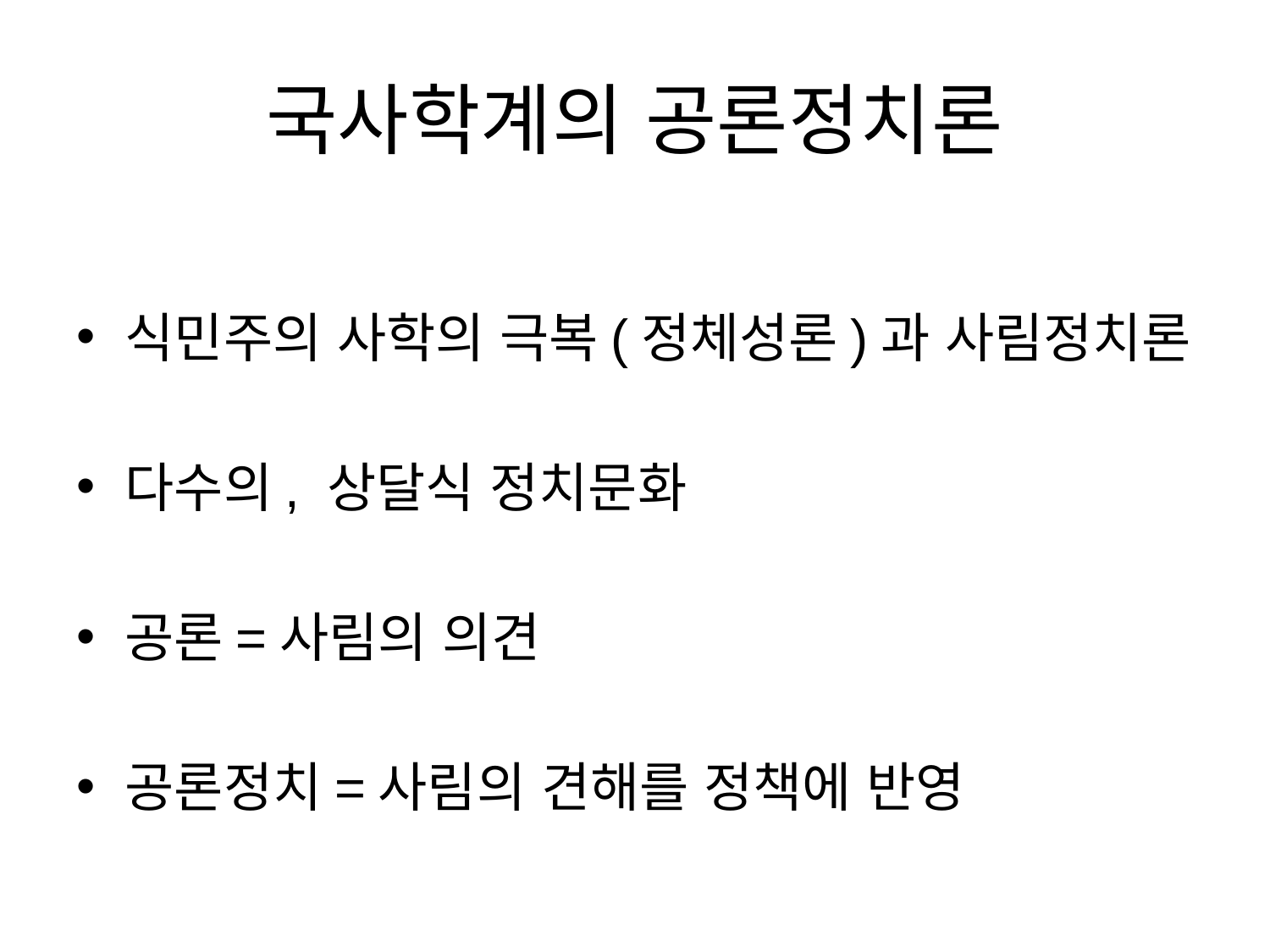

# 국사학계의 공론정치론

식민주의 사학의 극복(정체성론)과 사림정치론

다수의, 상달식 정치문화

공론=사림의 의견

공론정치=사림의 견해를 정책에 반영